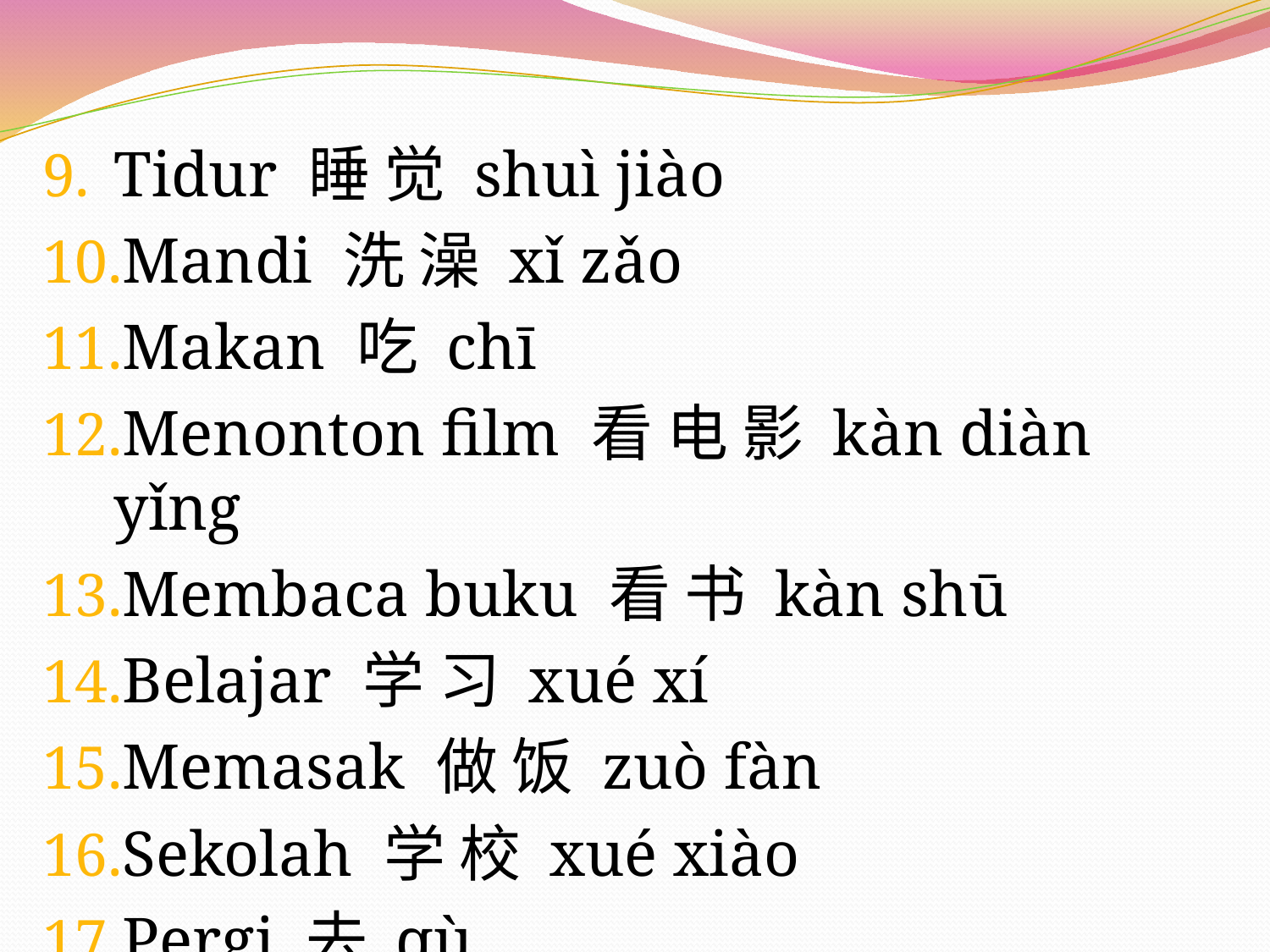

Tidur 睡 觉 shuì jiào
Mandi 洗 澡 xǐ zǎo
Makan 吃 chī
Menonton film 看 电 影 kàn diàn yǐng
Membaca buku 看 书 kàn shū
Belajar 学 习 xué xí
Memasak 做 饭 zuò fàn
Sekolah 学 校 xué xiào
Pergi 去 qù